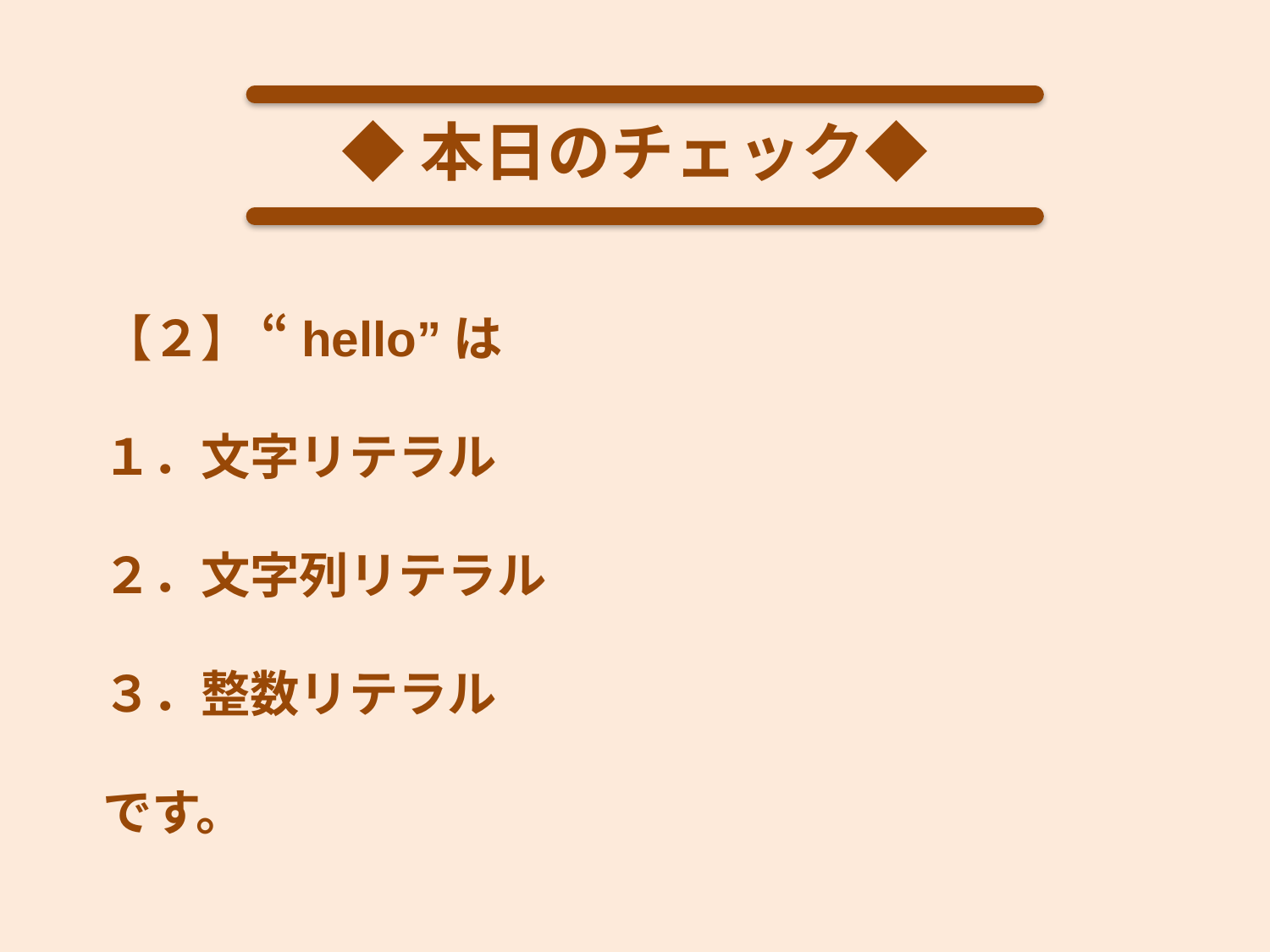

◆本日のチェック◆

【２】 “hello”は

１．文字リテラル

２．文字列リテラル

３．整数リテラル

です。